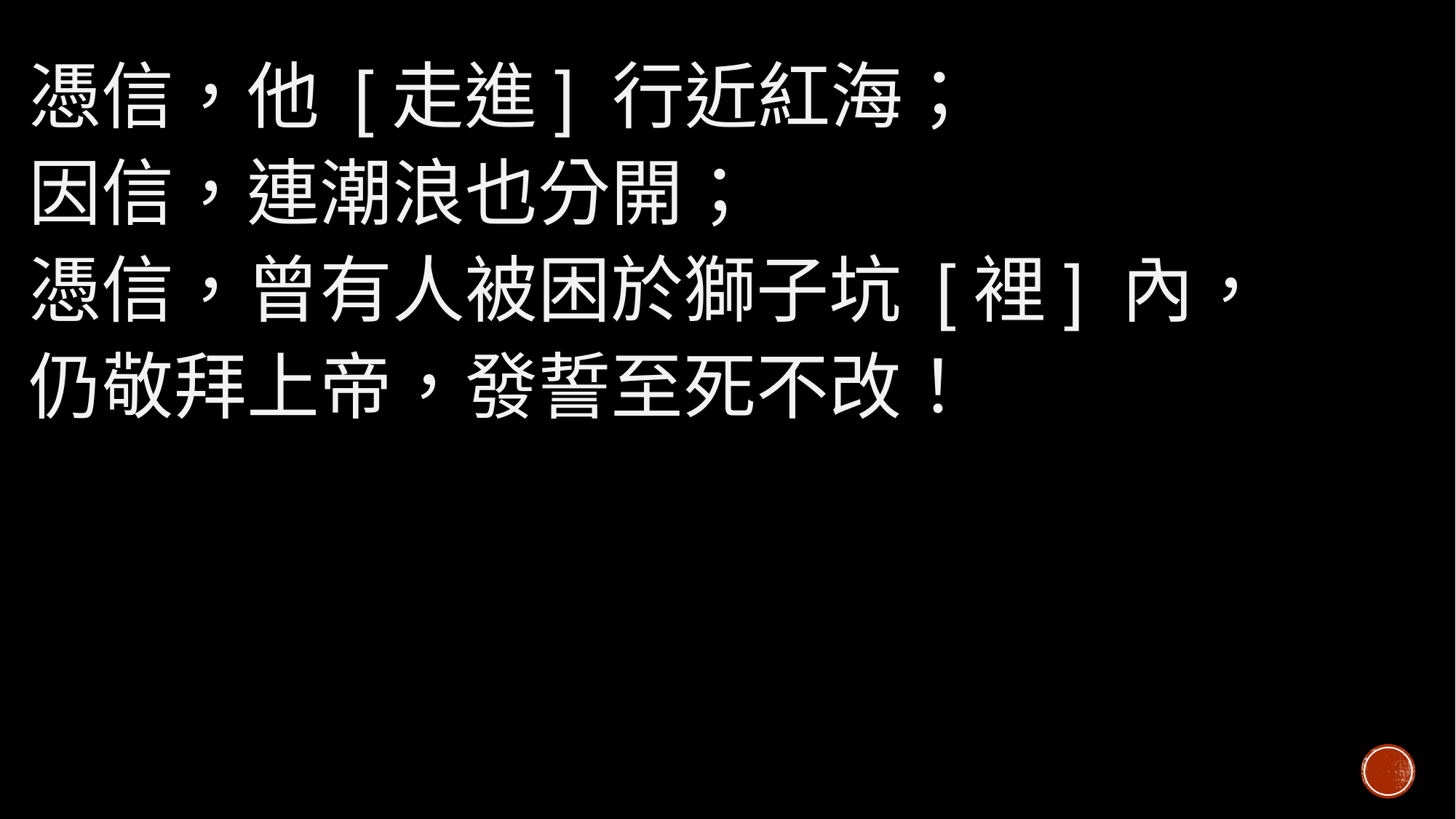

憑信，他 [走進] 行近紅海；
因信，連潮浪也分開；
憑信，曾有人被困於獅子坑 [裡] 內，
仍敬拜上帝，發誓至死不改！